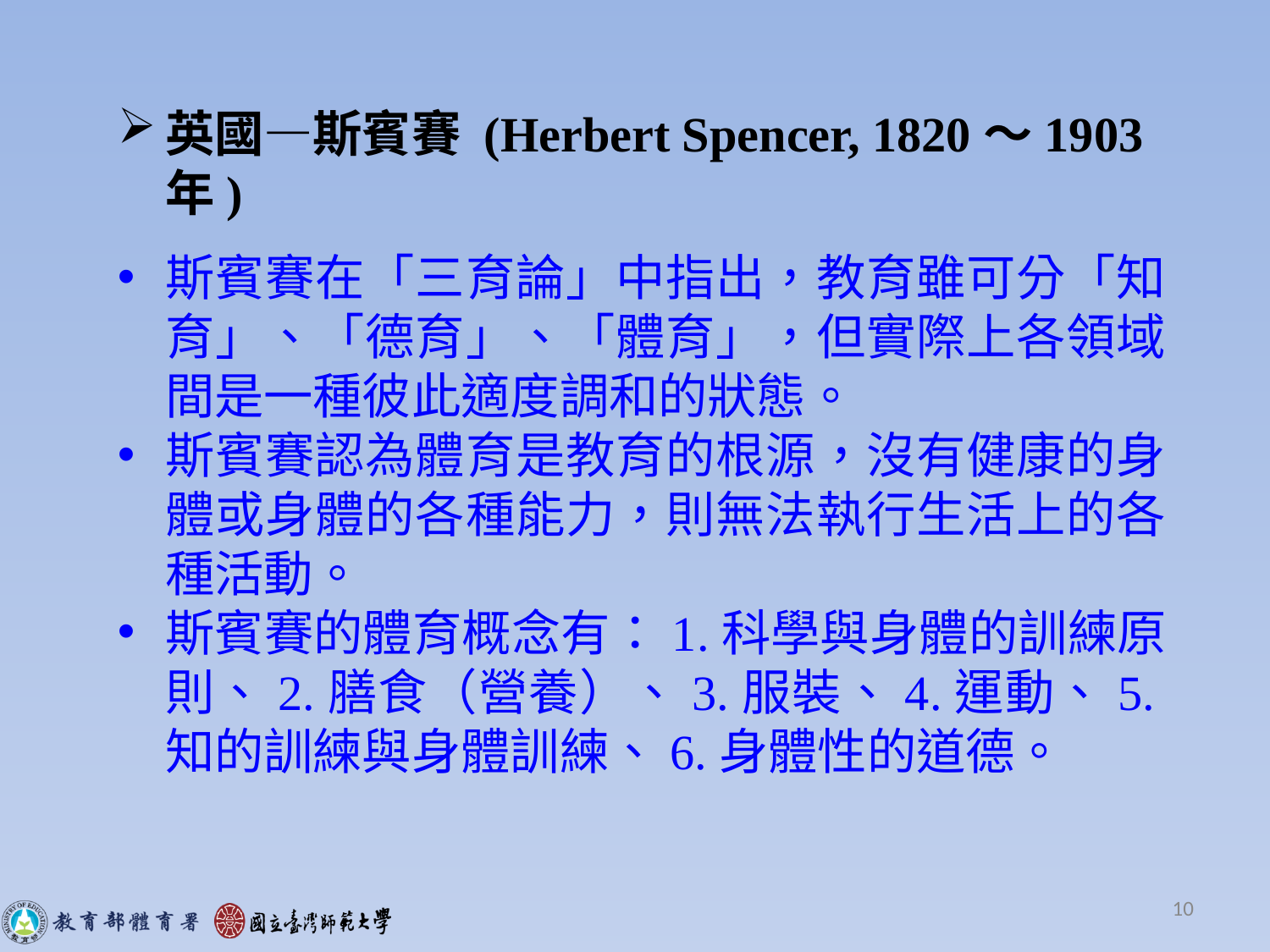

英國—斯賓賽 (Herbert Spencer, 1820～1903年)

斯賓賽在「三育論」中指出，教育雖可分「知育」、「德育」、「體育」，但實際上各領域間是一種彼此適度調和的狀態。
斯賓賽認為體育是教育的根源，沒有健康的身體或身體的各種能力，則無法執行生活上的各種活動。
斯賓賽的體育概念有：1.科學與身體的訓練原則、2.膳食（營養）、3.服裝、4.運動、5.知的訓練與身體訓練、6.身體性的道德。

10